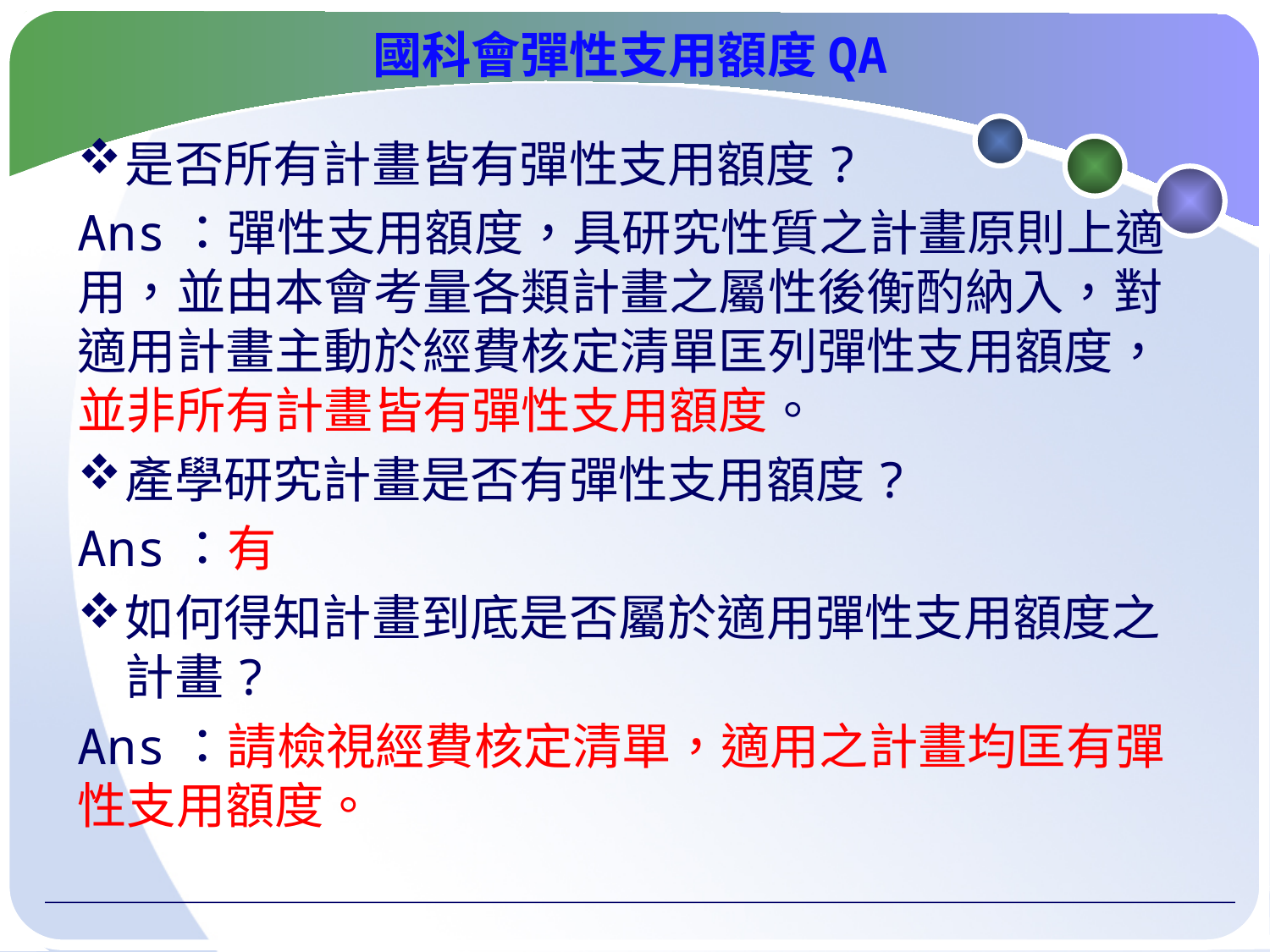

# 國科會彈性支用額度QA
是否所有計畫皆有彈性支用額度?
Ans：彈性支用額度，具研究性質之計畫原則上適用，並由本會考量各類計畫之屬性後衡酌納入，對適用計畫主動於經費核定清單匡列彈性支用額度，並非所有計畫皆有彈性支用額度。
產學研究計畫是否有彈性支用額度?
Ans：有
如何得知計畫到底是否屬於適用彈性支用額度之計畫?
Ans：請檢視經費核定清單，適用之計畫均匡有彈性支用額度。